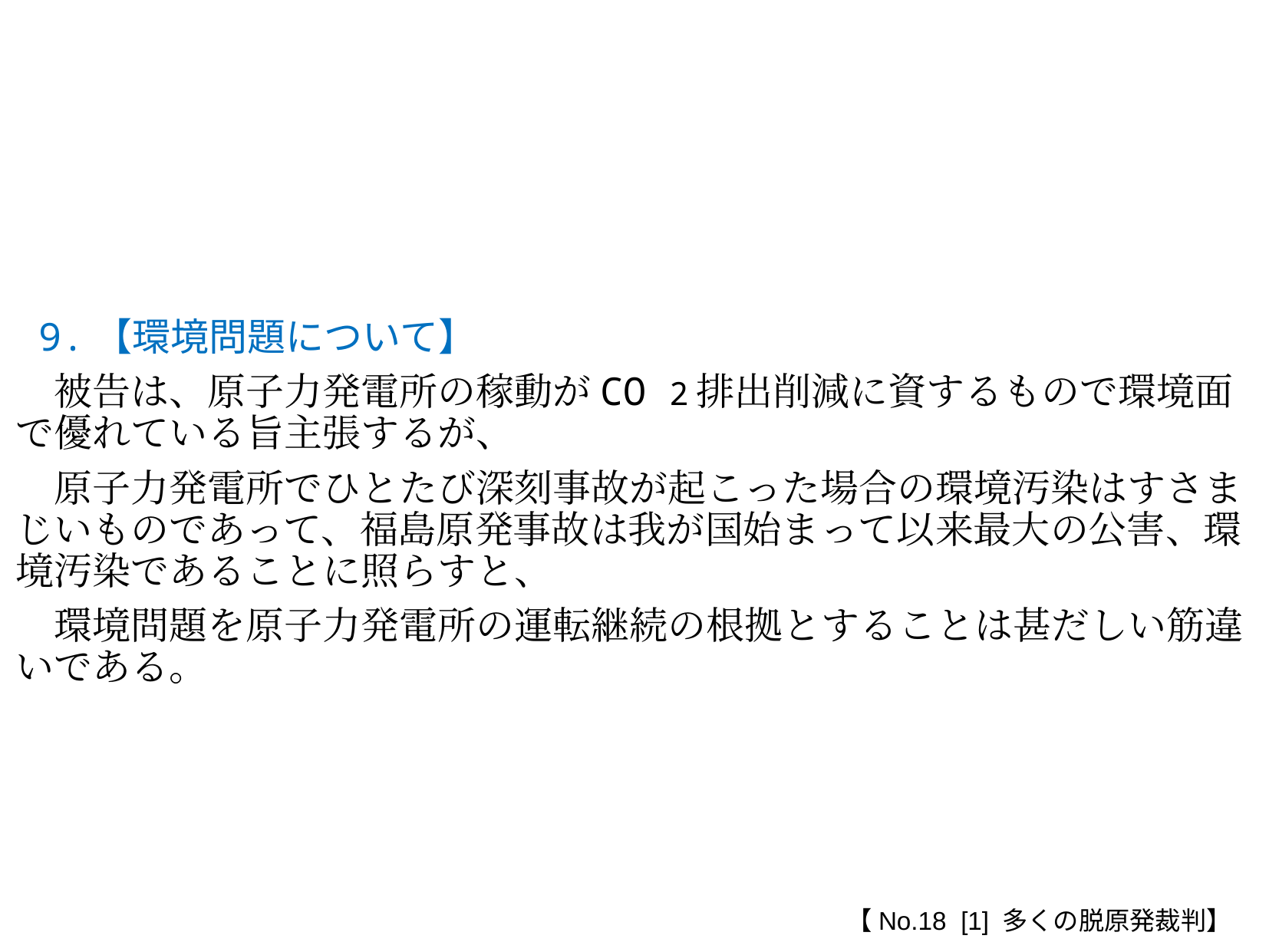

9.【環境問題について】
　被告は、原子力発電所の稼動がCO 2排出削減に資するもので環境面で優れている旨主張するが、
　原子力発電所でひとたび深刻事故が起こった場合の環境汚染はすさまじいものであって、福島原発事故は我が国始まって以来最大の公害、環境汚染であることに照らすと、
　環境問題を原子力発電所の運転継続の根拠とすることは甚だしい筋違いである。
【No.18  [1] 多くの脱原発裁判】